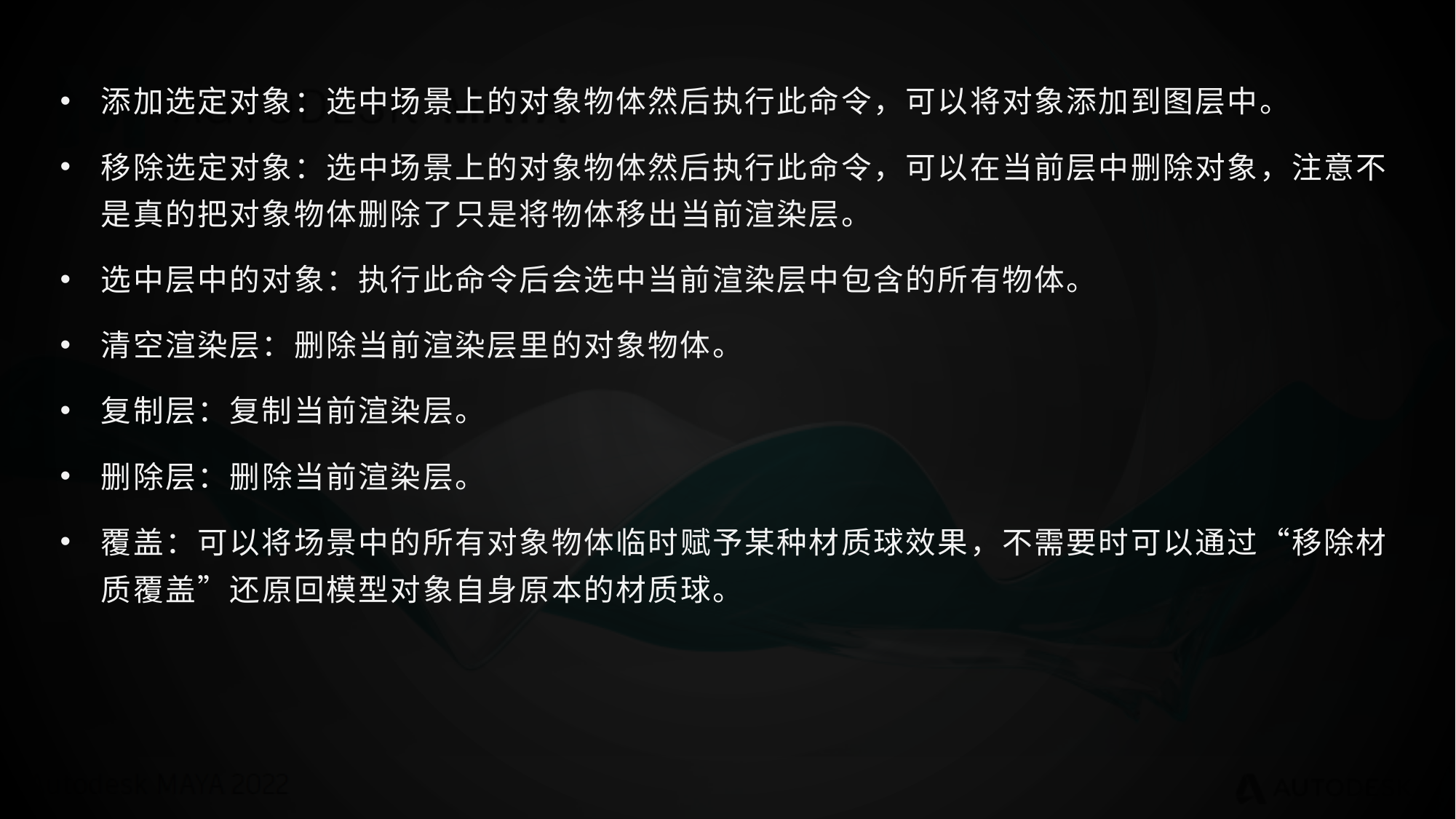

添加选定对象：选中场景上的对象物体然后执行此命令，可以将对象添加到图层中。
移除选定对象：选中场景上的对象物体然后执行此命令，可以在当前层中删除对象，注意不是真的把对象物体删除了只是将物体移出当前渲染层。
选中层中的对象：执行此命令后会选中当前渲染层中包含的所有物体。
清空渲染层：删除当前渲染层里的对象物体。
复制层：复制当前渲染层。
删除层：删除当前渲染层。
覆盖：可以将场景中的所有对象物体临时赋予某种材质球效果，不需要时可以通过“移除材质覆盖”还原回模型对象自身原本的材质球。